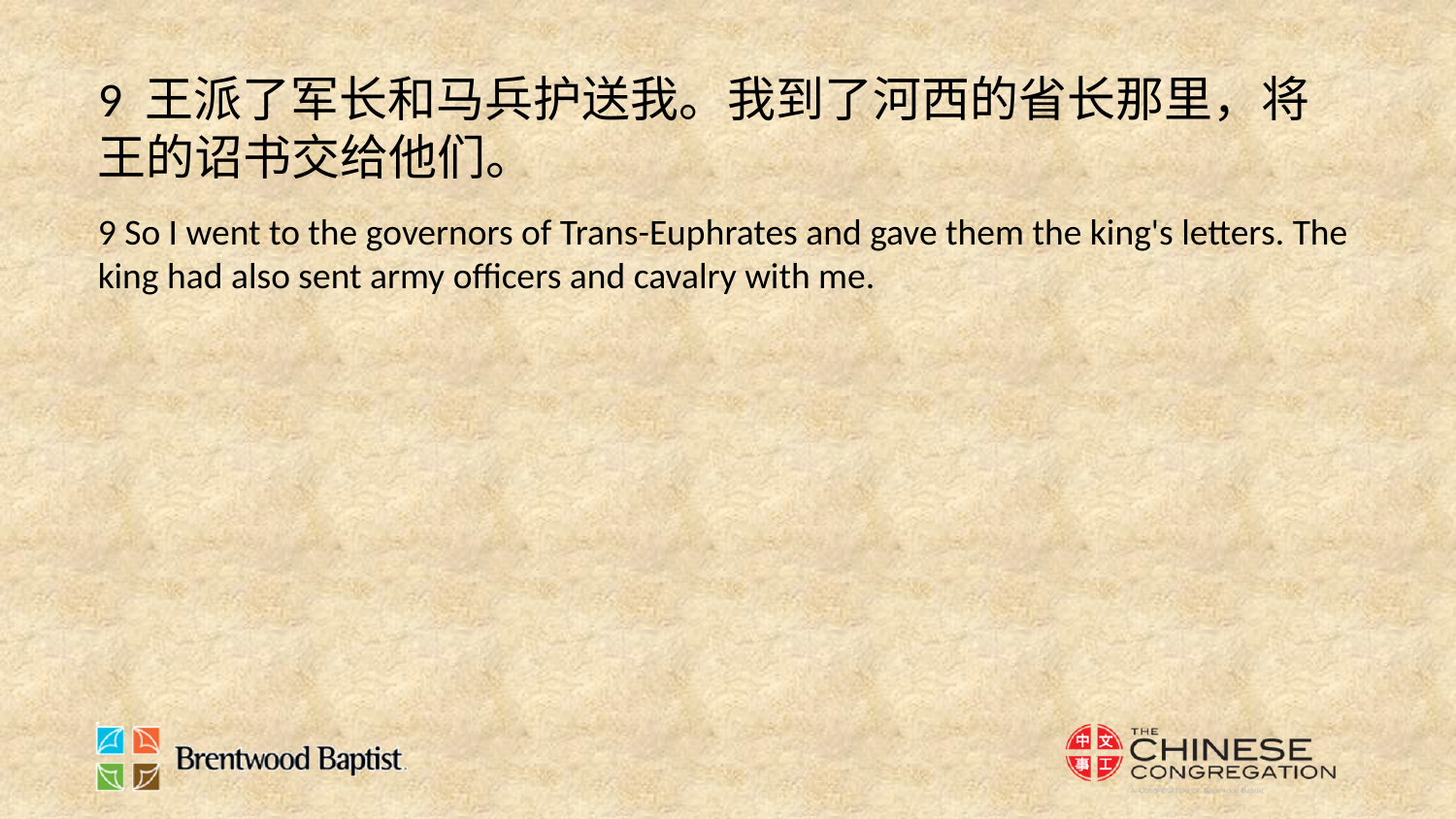

9 王派了军长和马兵护送我。我到了河西的省长那里，将王的诏书交给他们。

9 So I went to the governors of Trans-Euphrates and gave them the king's letters. The king had also sent army officers and cavalry with me.